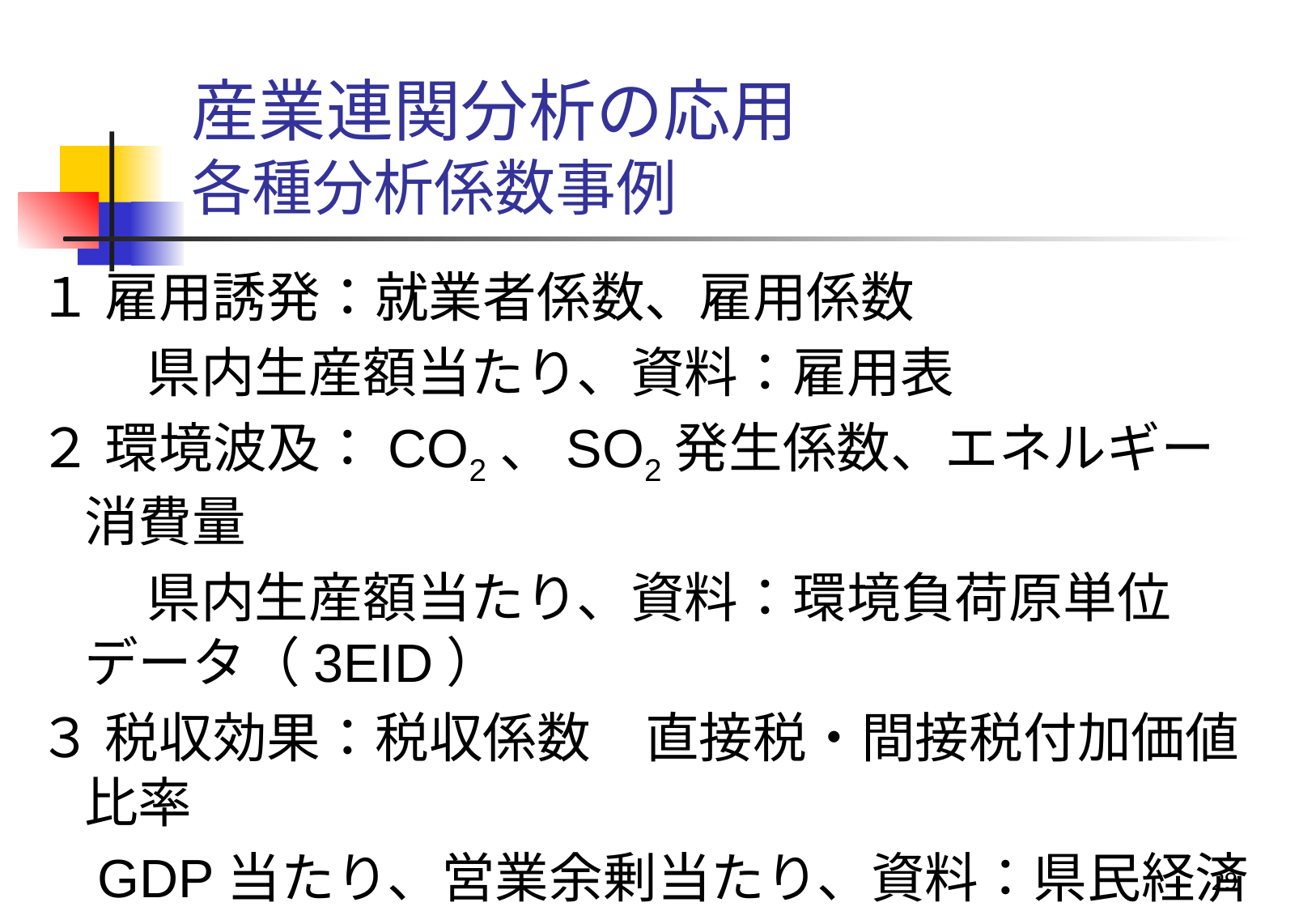

産業連関分析の応用
各種分析係数事例
１ 雇用誘発：就業者係数、雇用係数
　　県内生産額当たり、資料：雇用表
２ 環境波及：CO2、SO2発生係数、エネルギー消費量
　　県内生産額当たり、資料：環境負荷原単位データ（3EID）
３ 税収効果：税収係数　直接税・間接税付加価値比率
　GDP当たり、営業余剰当たり、資料：県民経済計算
29